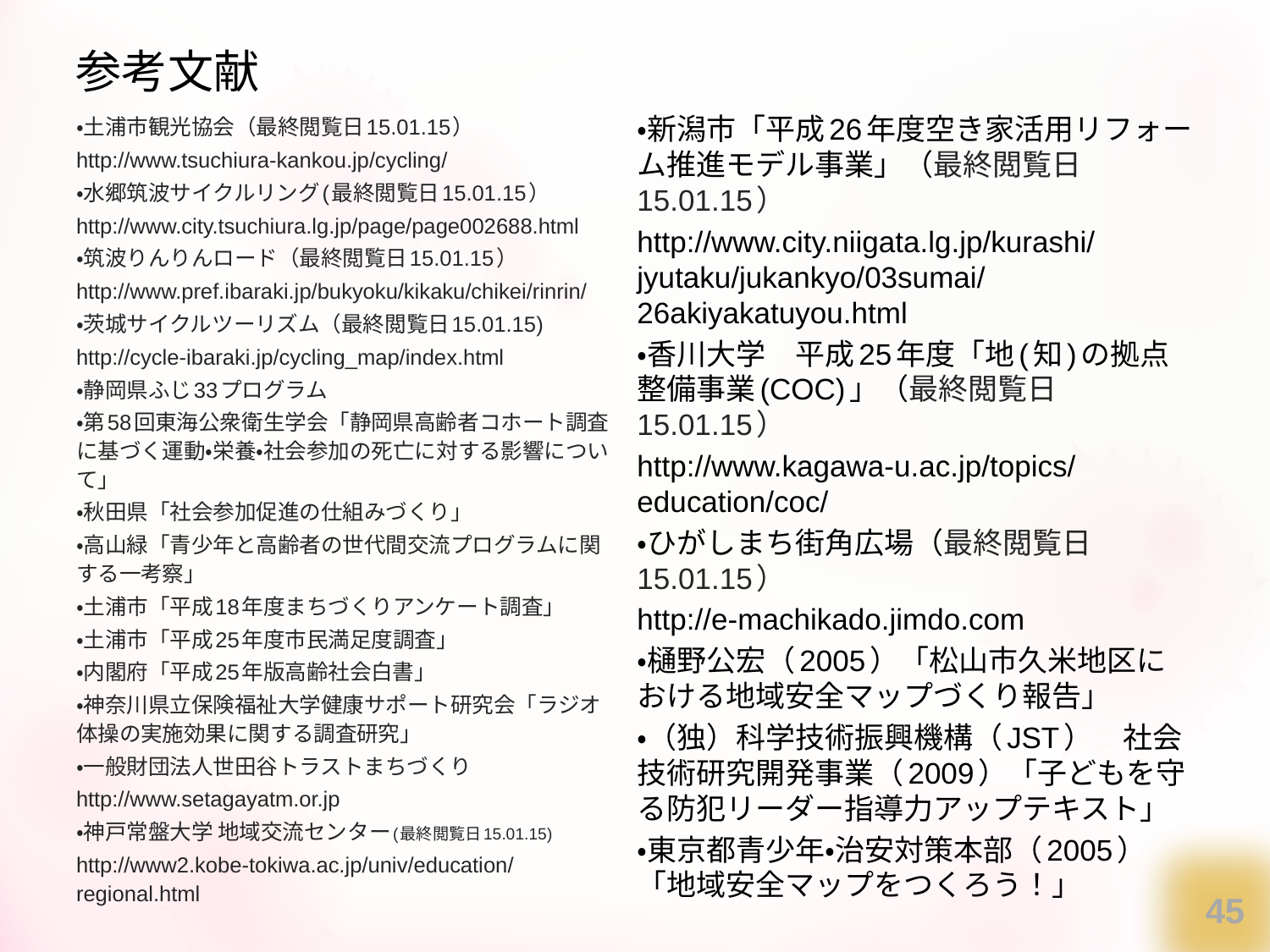

参考文献
・土浦市観光協会（最終閲覧日15.01.15）
http://www.tsuchiura-kankou.jp/cycling/
・水郷筑波サイクルリング(最終閲覧日15.01.15）
http://www.city.tsuchiura.lg.jp/page/page002688.html
・筑波りんりんロード（最終閲覧日15.01.15）
http://www.pref.ibaraki.jp/bukyoku/kikaku/chikei/rinrin/
・茨城サイクルツーリズム（最終閲覧日15.01.15)
http://cycle-ibaraki.jp/cycling_map/index.html
・静岡県ふじ33プログラム
・第58回東海公衆衛生学会「静岡県高齢者コホート調査に基づく運動・栄養・社会参加の死亡に対する影響について」
・秋田県「社会参加促進の仕組みづくり」
・高山緑「青少年と高齢者の世代間交流プログラムに関する一考察」
・土浦市「平成18年度まちづくりアンケート調査」
・土浦市「平成25年度市民満足度調査」
・内閣府「平成25年版高齢社会白書」
・神奈川県立保険福祉大学健康サポート研究会「ラジオ体操の実施効果に関する調査研究」
・一般財団法人世田谷トラストまちづくり
http://www.setagayatm.or.jp
・神戸常盤大学 地域交流センター(最終閲覧日15.01.15)
http://www2.kobe-tokiwa.ac.jp/univ/education/regional.html

・新潟市「平成26年度空き家活用リフォーム推進モデル事業」（最終閲覧日15.01.15）
http://www.city.niigata.lg.jp/kurashi/jyutaku/jukankyo/03sumai/26akiyakatuyou.html
・香川大学　平成25年度「地(知)の拠点整備事業(COC)」（最終閲覧日15.01.15）
http://www.kagawa-u.ac.jp/topics/education/coc/
・ひがしまち街角広場（最終閲覧日15.01.15）
http://e-machikado.jimdo.com
・樋野公宏（2005）「松山市久米地区における地域安全マップづくり報告」
・（独）科学技術振興機構（JST）　社会技術研究開発事業（2009）「子どもを守る防犯リーダー指導力アップテキスト」
・東京都青少年・治安対策本部（2005）「地域安全マップをつくろう！」

45